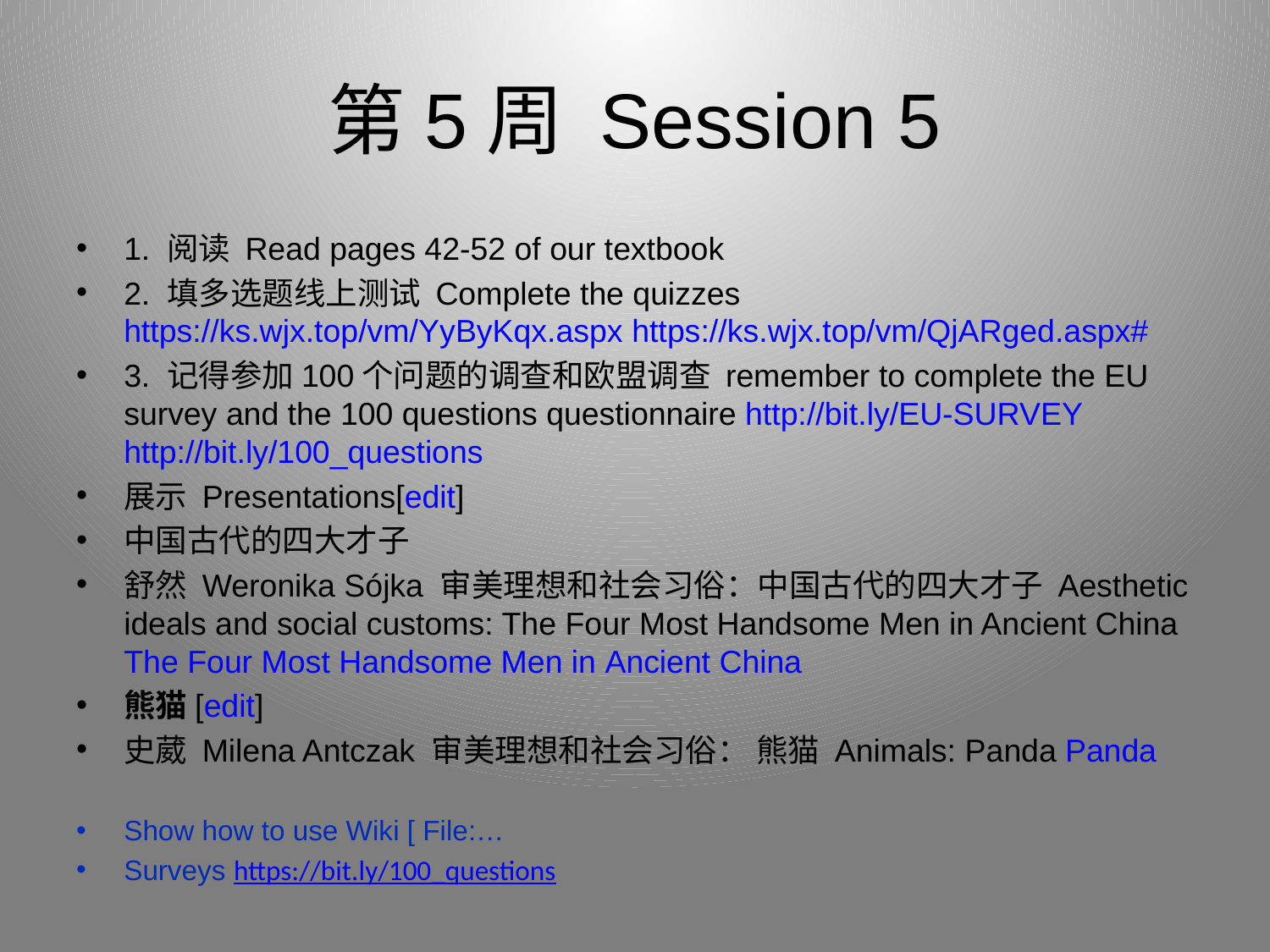

# 第5周 Session 5
1. 阅读 Read pages 42-52 of our textbook
2. 填多选题线上测试 Complete the quizzes https://ks.wjx.top/vm/YyByKqx.aspx https://ks.wjx.top/vm/QjARged.aspx#
3. 记得参加100个问题的调查和欧盟调查 remember to complete the EU survey and the 100 questions questionnaire http://bit.ly/EU-SURVEY http://bit.ly/100_questions
展示 Presentations[edit]
中国古代的四大才子
舒然 Weronika Sójka 审美理想和社会习俗：中国古代的四大才子 Aesthetic ideals and social customs: The Four Most Handsome Men in Ancient China The Four Most Handsome Men in Ancient China
熊猫[edit]
史葳 Milena Antczak 审美理想和社会习俗： 熊猫 Animals: Panda Panda

Show how to use Wiki [ File:…
Surveys https://bit.ly/100_questions